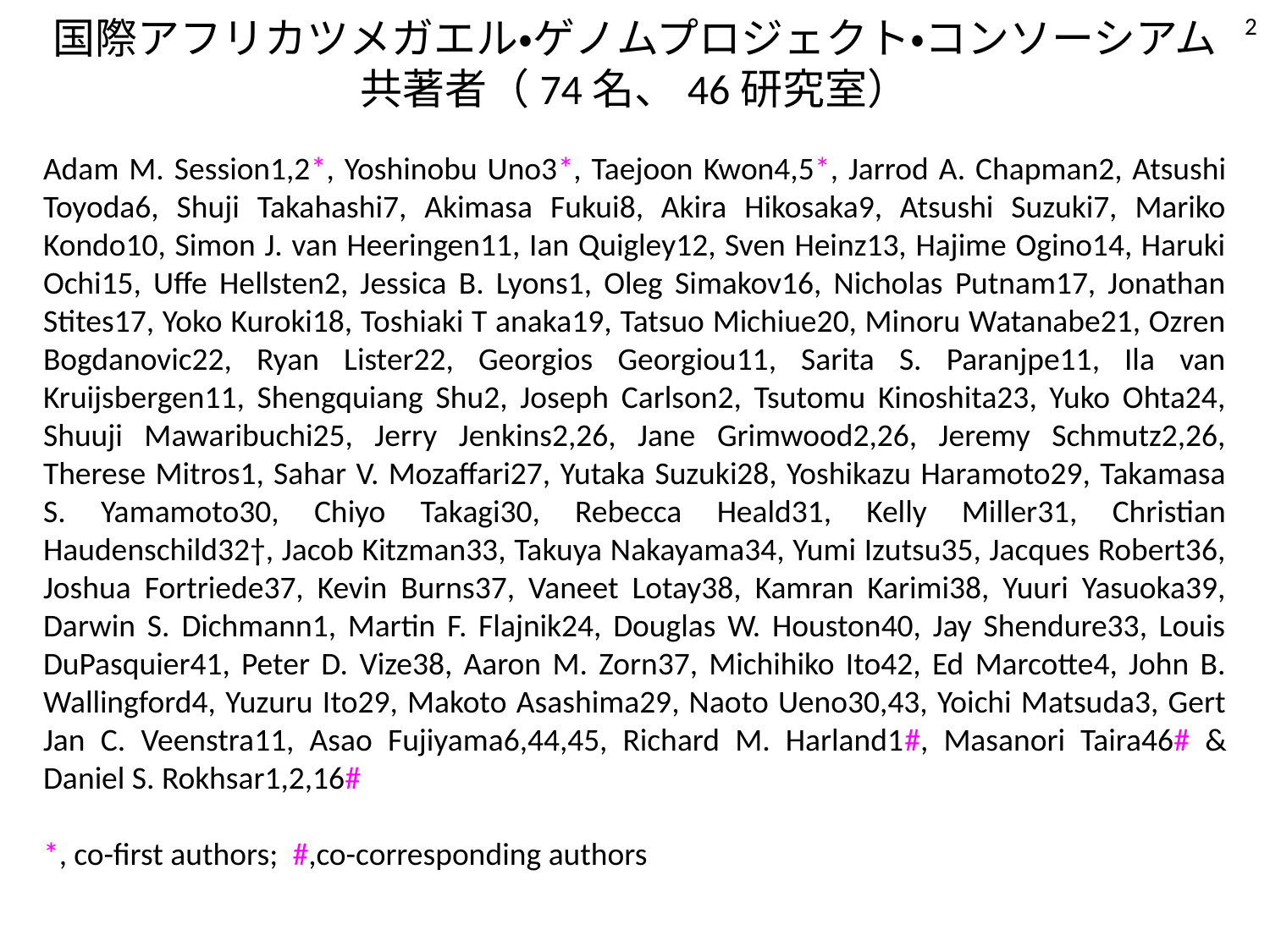

2
国際アフリカツメガエル・ゲノムプロジェクト・コンソーシアム
共著者（74名、46研究室）
Adam M. Session1,2*, Yoshinobu Uno3*, Taejoon Kwon4,5*, Jarrod A. Chapman2, Atsushi Toyoda6, Shuji Takahashi7, Akimasa Fukui8, Akira Hikosaka9, Atsushi Suzuki7, Mariko Kondo10, Simon J. van Heeringen11, Ian Quigley12, Sven Heinz13, Hajime Ogino14, Haruki Ochi15, Uffe Hellsten2, Jessica B. Lyons1, Oleg Simakov16, Nicholas Putnam17, Jonathan Stites17, Yoko Kuroki18, Toshiaki T anaka19, Tatsuo Michiue20, Minoru Watanabe21, Ozren Bogdanovic22, Ryan Lister22, Georgios Georgiou11, Sarita S. Paranjpe11, Ila van Kruijsbergen11, Shengquiang Shu2, Joseph Carlson2, Tsutomu Kinoshita23, Yuko Ohta24, Shuuji Mawaribuchi25, Jerry Jenkins2,26, Jane Grimwood2,26, Jeremy Schmutz2,26, Therese Mitros1, Sahar V. Mozaffari27, Yutaka Suzuki28, Yoshikazu Haramoto29, Takamasa S. Yamamoto30, Chiyo Takagi30, Rebecca Heald31, Kelly Miller31, Christian Haudenschild32†, Jacob Kitzman33, Takuya Nakayama34, Yumi Izutsu35, Jacques Robert36, Joshua Fortriede37, Kevin Burns37, Vaneet Lotay38, Kamran Karimi38, Yuuri Yasuoka39, Darwin S. Dichmann1, Martin F. Flajnik24, Douglas W. Houston40, Jay Shendure33, Louis DuPasquier41, Peter D. Vize38, Aaron M. Zorn37, Michihiko Ito42, Ed Marcotte4, John B. Wallingford4, Yuzuru Ito29, Makoto Asashima29, Naoto Ueno30,43, Yoichi Matsuda3, Gert Jan C. Veenstra11, Asao Fujiyama6,44,45, Richard M. Harland1#, Masanori Taira46# & Daniel S. Rokhsar1,2,16#

*, co-first authors;  #,co-corresponding authors